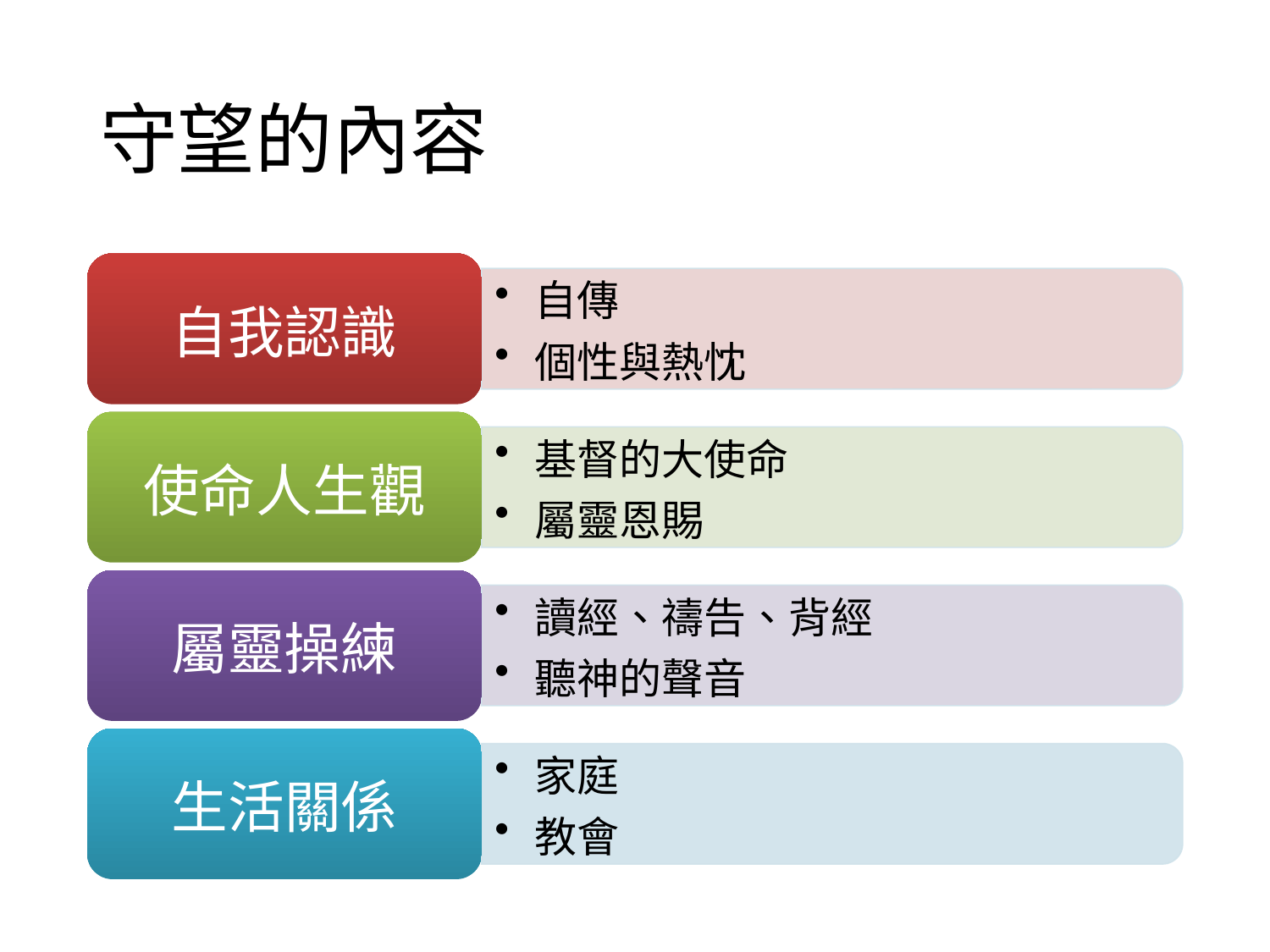

# 守望的內容

自我認識
自傳
個性與熱忱
使命人生觀
基督的大使命
屬靈恩賜
屬靈操練
讀經、禱告、背經
聽神的聲音
生活關係
家庭
教會